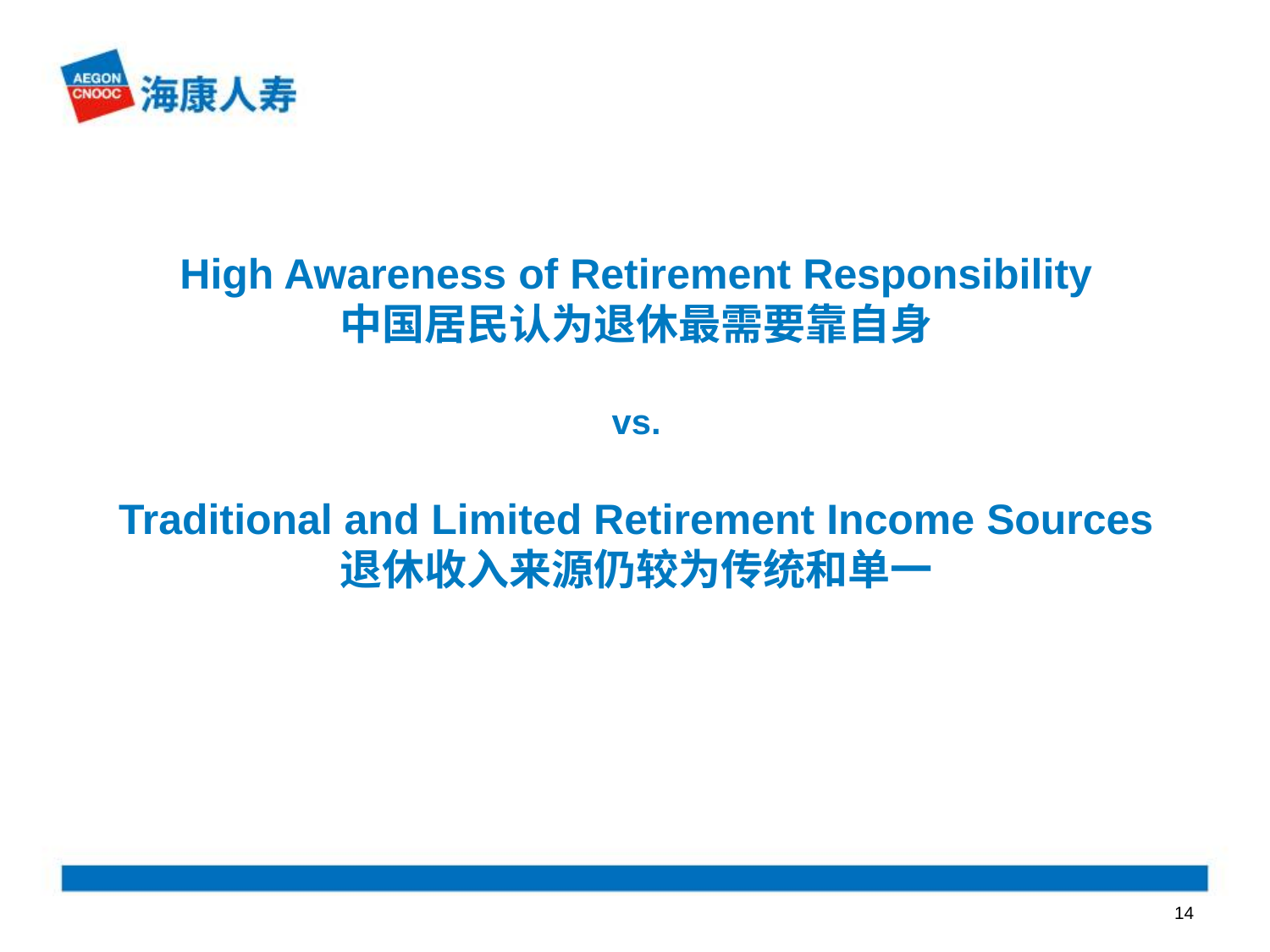

# High Awareness of Retirement Responsibility 中国居民认为退休最需要靠自身 vs. Traditional and Limited Retirement Income Sources 退休收入来源仍较为传统和单一
14